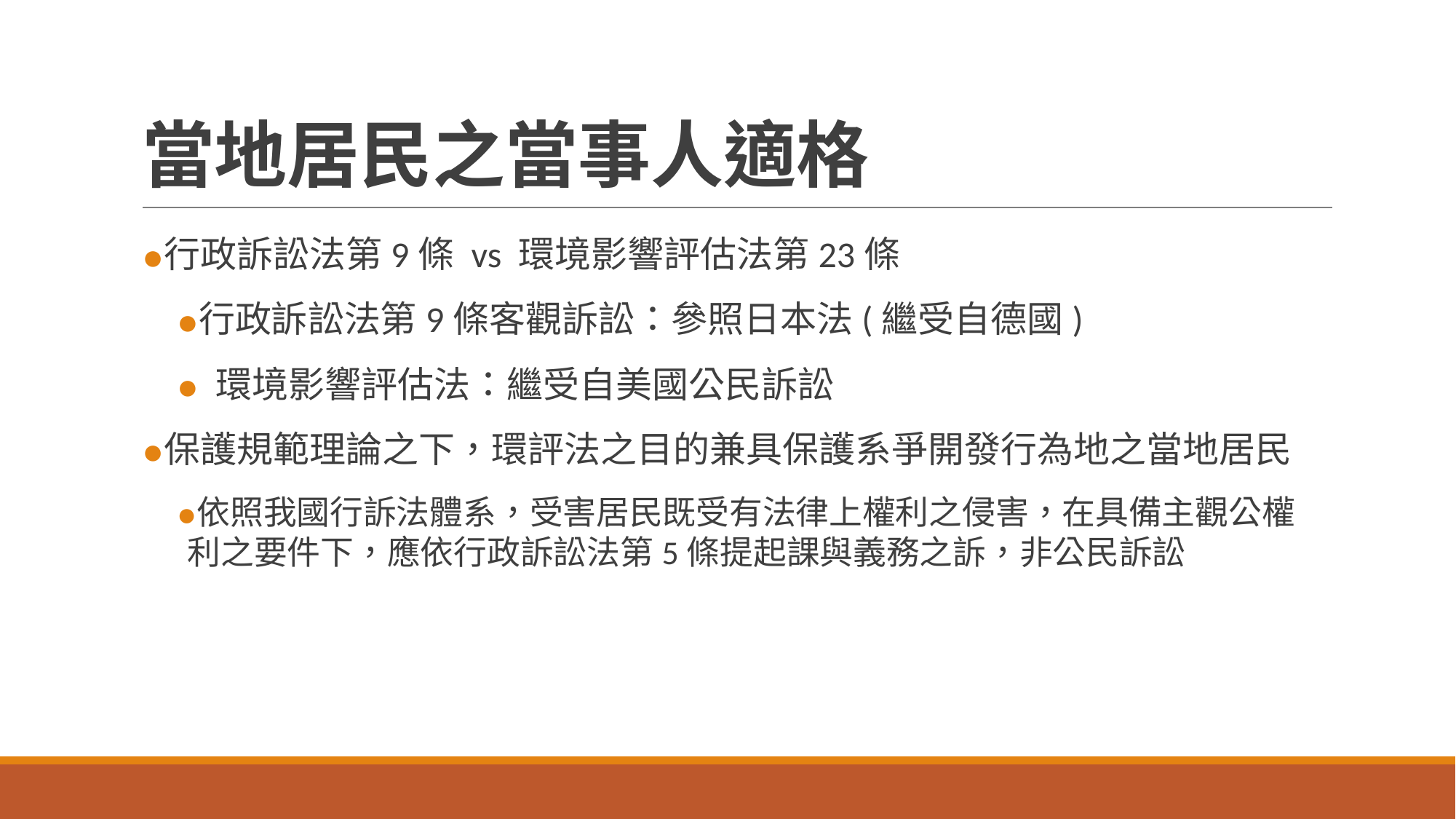

# 當地居民之當事人適格
行政訴訟法第9條 vs 環境影響評估法第23條
行政訴訟法第9條客觀訴訟：參照日本法(繼受自德國)
 環境影響評估法：繼受自美國公民訴訟
保護規範理論之下，環評法之目的兼具保護系爭開發行為地之當地居民
依照我國行訴法體系，受害居民既受有法律上權利之侵害，在具備主觀公權利之要件下，應依行政訴訟法第5條提起課與義務之訴，非公民訴訟